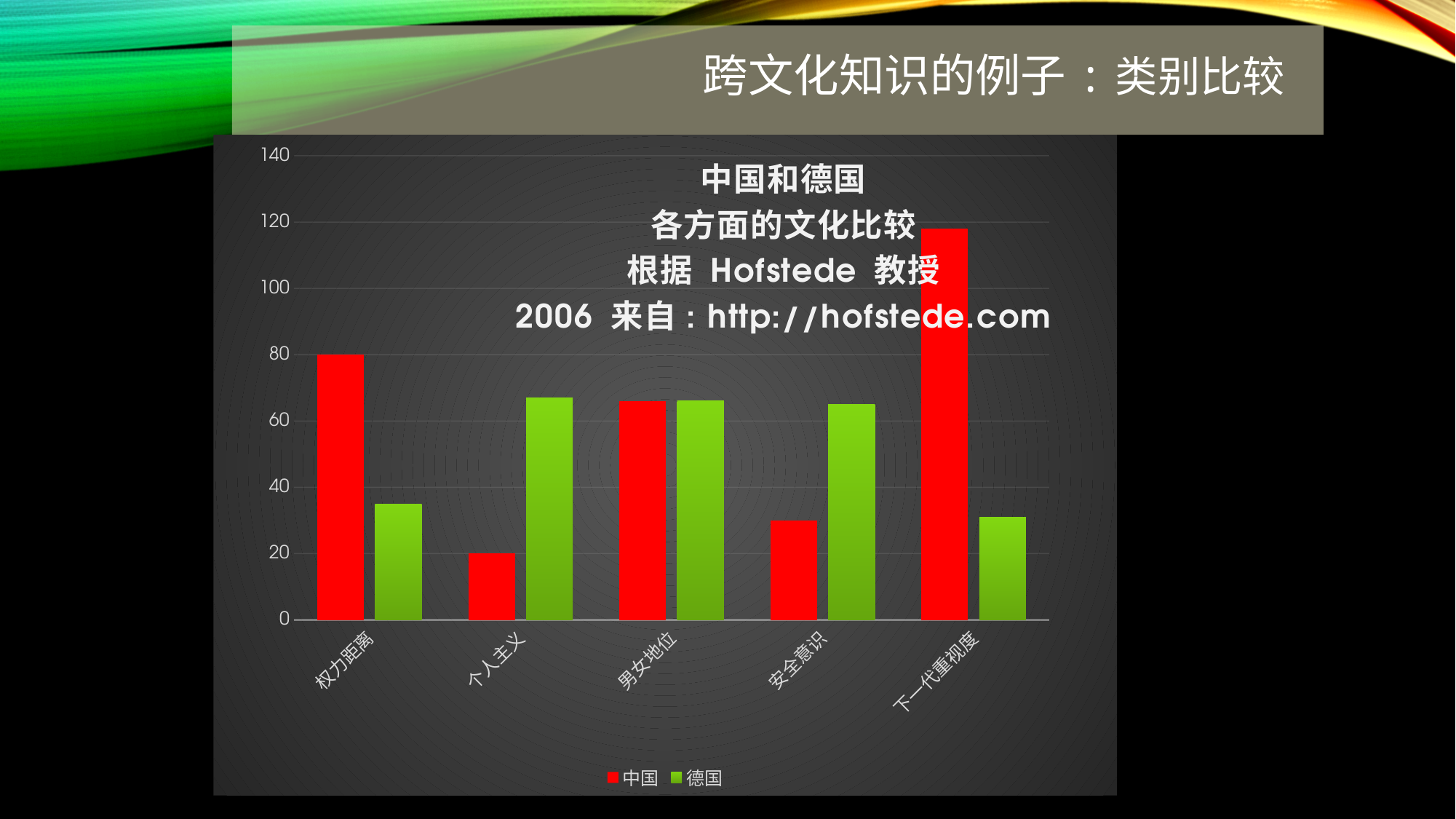

# 跨文化知识的例子:类别比较

### Chart: 中国和德国
各方面的文化比较
根据 Hofstede 教授
2006 来自: http://hofstede.com

| Category | 中国 | 德国 |
|---|---|---|
| 权力距离 | 80.0 | 35.0 |
| 个人主义 | 20.0 | 67.0 |
| 男女地位 | 66.0 | 66.0 |
| 安全意识 | 30.0 | 65.0 |
| 下一代重视度 | 118.0 | 31.0 |